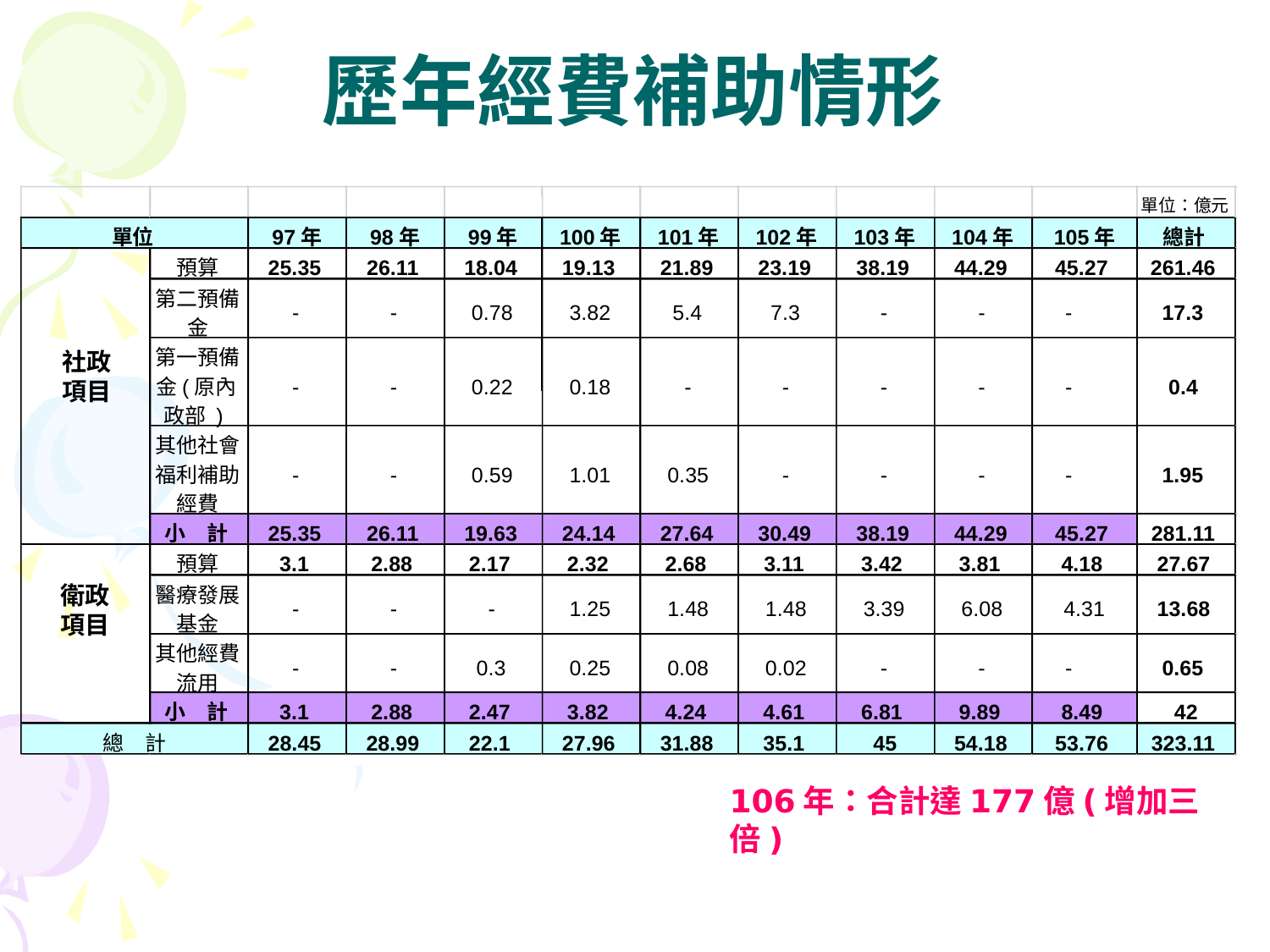

歷年經費補助情形

單位：億元

單位
97年
98年
99年
100年
101年
102年
103年
104年
105年
總計

預算
25.35
26.11
18.04
19.13
21.89
23.19
38.19
44.29
45.27
261.46

第二預備
-
-
0.78
3.82
5.4
7.3
-
-
     -
17.3
金

第一預備
社政
項目
金(原內
-
-
0.22
0.18
-
-
-
-
     -
0.4
政部 )

其他社會
福利補助
-
-
0.59
1.01
0.35
-
-
-
     -
1.95
經費

小　計
25.35
26.11
19.63
24.14
27.64
30.49
38.19
44.29
 45.27
281.11

預算
3.1
2.88
2.17
2.32
2.68
3.11
3.42
3.81
4.18
27.67

衛政
項目
醫療發展
-
-
-
1.25
1.48
1.48
3.39
6.08
4.31
13.68
基金

其他經費
-
-
0.3
0.25
0.08
0.02
-
-
     -
0.65
流用

小　計
3.1
2.88
2.47
3.82
4.24
4.61
6.81
9.89
8.49
42

總　計
28.45
28.99
22.1
27.96
31.88
35.1
45
54.18
 53.76
323.11

106年：合計達177億(增加三倍)